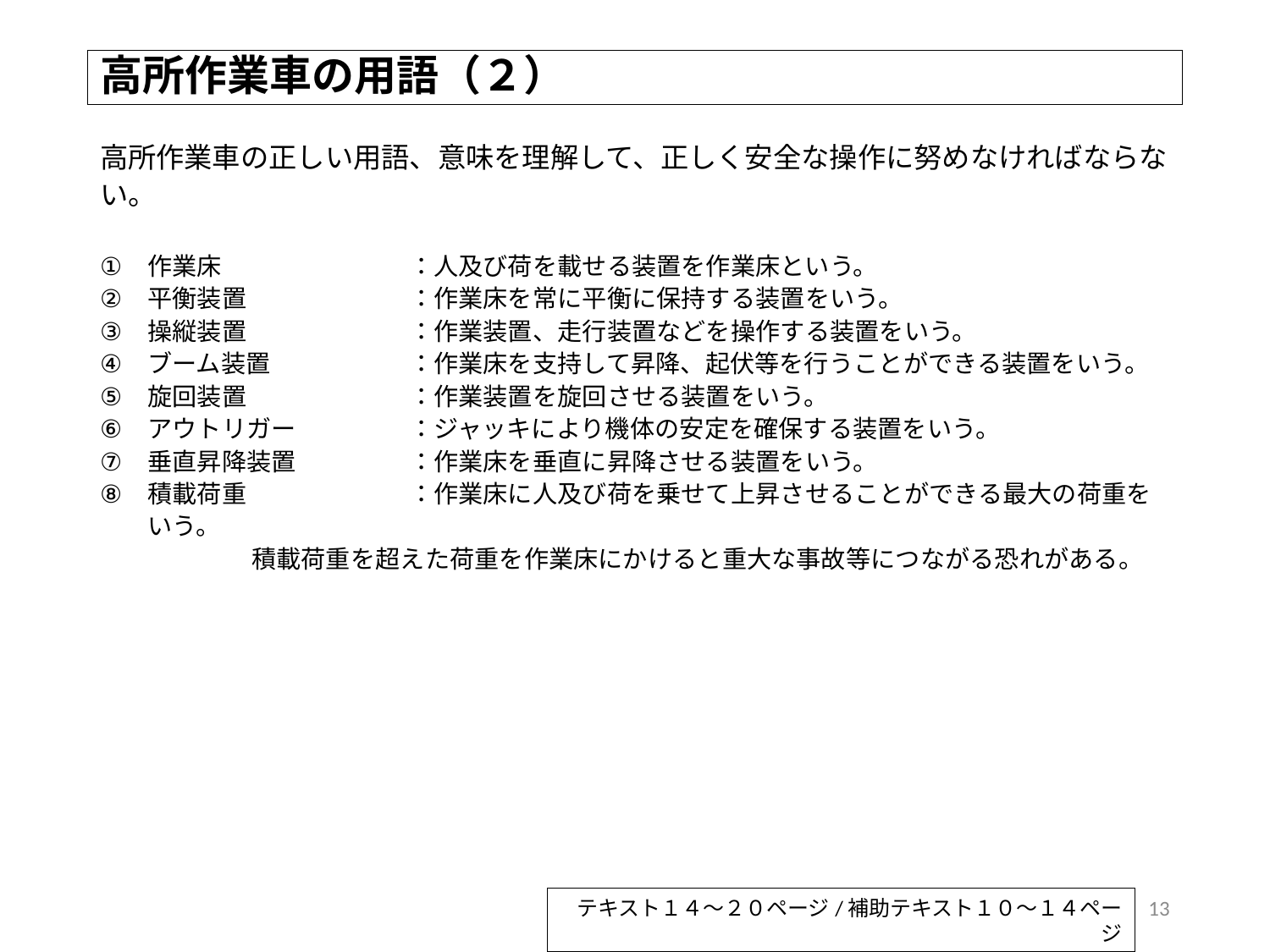

# 高所作業車の用語（２）
高所作業車の正しい用語、意味を理解して、正しく安全な操作に努めなければならない。

作業床	：人及び荷を載せる装置を作業床という。
平衡装置	：作業床を常に平衡に保持する装置をいう。
操縦装置	：作業装置、走行装置などを操作する装置をいう。
ブーム装置	：作業床を支持して昇降、起伏等を行うことができる装置をいう。
旋回装置	：作業装置を旋回させる装置をいう。
アウトリガー	：ジャッキにより機体の安定を確保する装置をいう。
垂直昇降装置	：作業床を垂直に昇降させる装置をいう。
積載荷重	：作業床に人及び荷を乗せて上昇させることができる最大の荷重をいう。
	　積載荷重を超えた荷重を作業床にかけると重大な事故等につながる恐れがある。
13
テキスト１４～２０ページ/補助テキスト１０～１４ページ